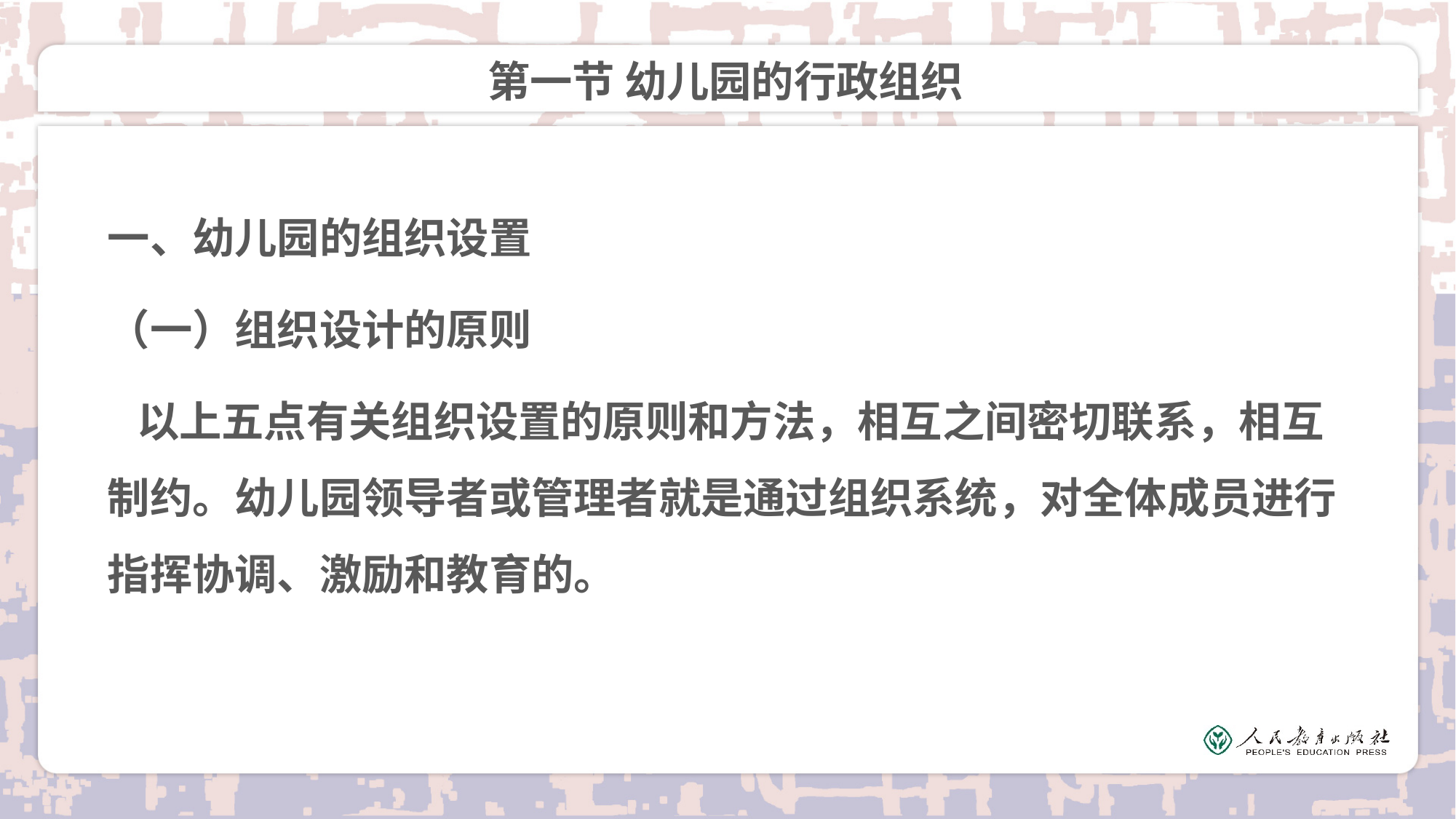

# 第一节 幼儿园的行政组织
一、幼儿园的组织设置
（一）组织设计的原则
  以上五点有关组织设置的原则和方法，相互之间密切联系，相互制约。幼儿园领导者或管理者就是通过组织系统，对全体成员进行指挥协调、激励和教育的。